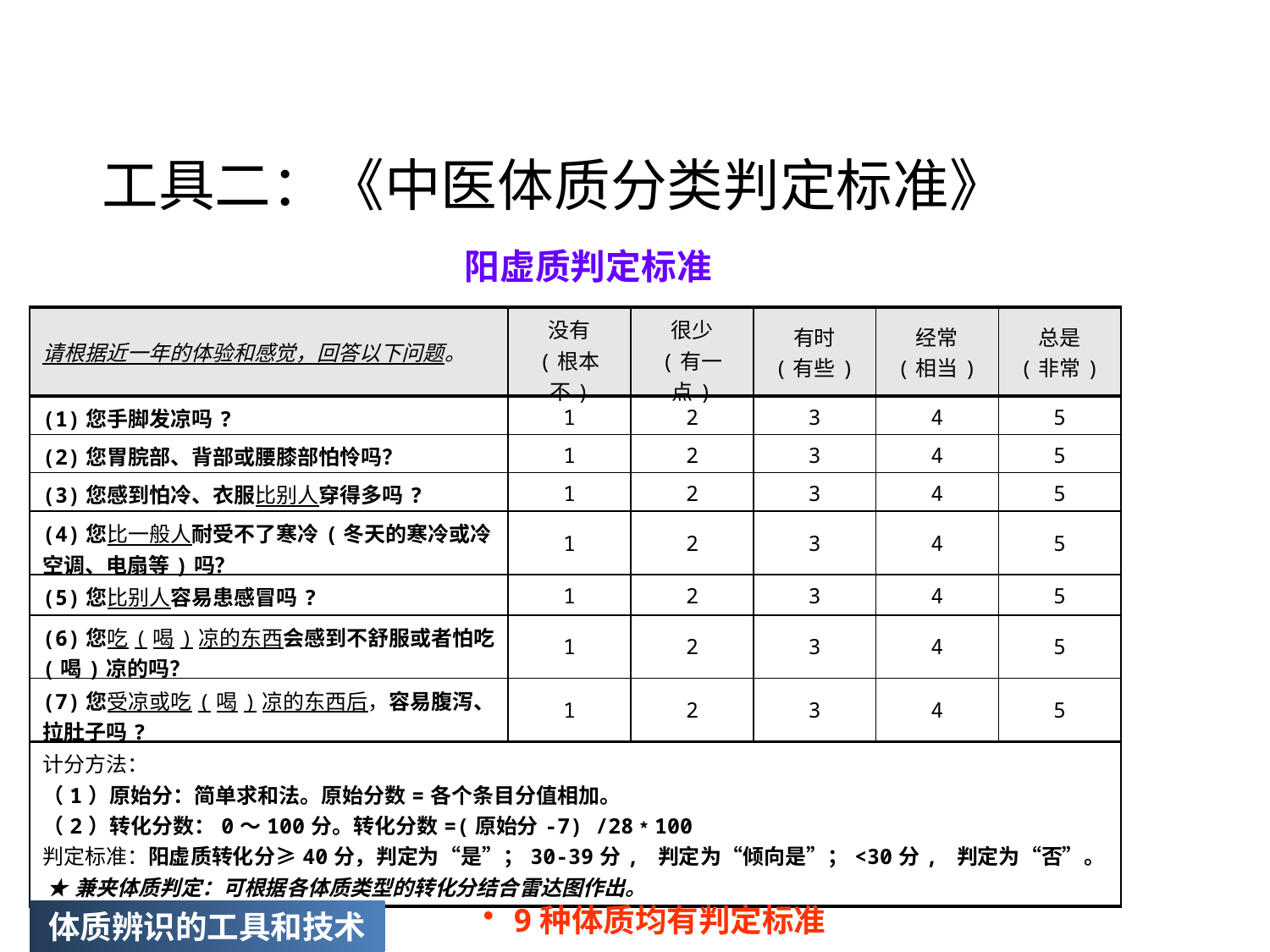

工具二：《中医体质分类判定标准》
阳虚质判定标准
| 请根据近一年的体验和感觉，回答以下问题。 | 没有 (根本不) | 很少 (有一点) | 有时 (有些) | 经常 (相当) | 总是 (非常) |
| --- | --- | --- | --- | --- | --- |
| (1)您手脚发凉吗? | 1 | 2 | 3 | 4 | 5 |
| (2)您胃脘部、背部或腰膝部怕怜吗？ | 1 | 2 | 3 | 4 | 5 |
| (3)您感到怕冷、衣服比别人穿得多吗? | 1 | 2 | 3 | 4 | 5 |
| (4)您比一般人耐受不了寒冷(冬天的寒冷或冷空调、电扇等)吗？ | 1 | 2 | 3 | 4 | 5 |
| (5)您比别人容易患感冒吗? | 1 | 2 | 3 | 4 | 5 |
| (6)您吃(喝)凉的东西会感到不舒服或者怕吃(喝)凉的吗？ | 1 | 2 | 3 | 4 | 5 |
| (7)您受凉或吃(喝)凉的东西后，容易腹泻、拉肚子吗? | 1 | 2 | 3 | 4 | 5 |
| 计分方法： （1）原始分：简单求和法。原始分数=各个条目分值相加。 （2）转化分数：0～100分。转化分数=(原始分-7) /28﹡100 判定标准：阳虚质转化分≥40分，判定为“是”；30-39分, 判定为“倾向是”；<30分, 判定为“否”。 ★兼夹体质判定：可根据各体质类型的转化分结合雷达图作出。 判断结果： □是 □倾向是 □否 |  |  |  |  |  |
9种体质均有判定标准
体质辨识的工具和技术